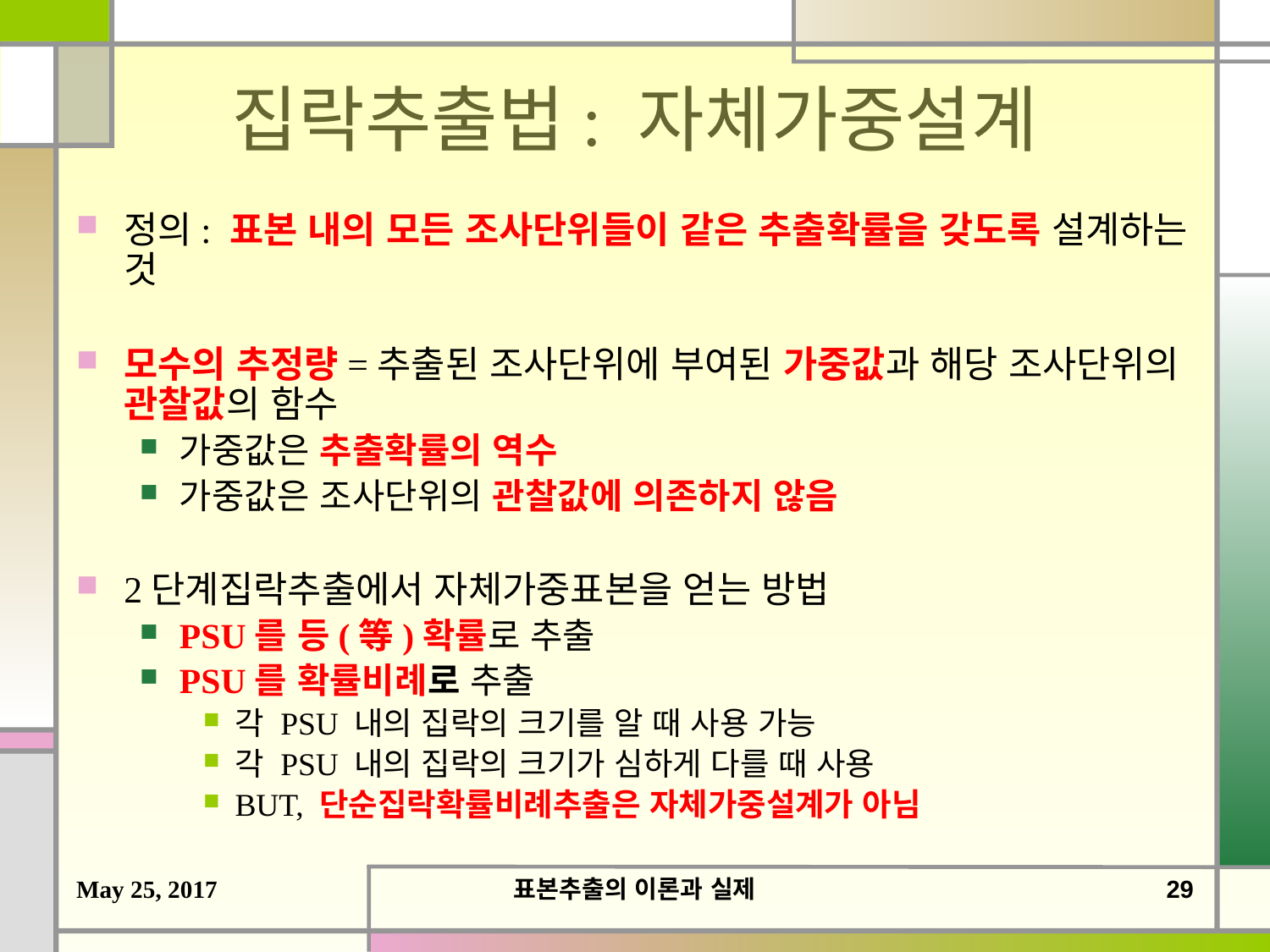

# 집락추출법: 자체가중설계
정의: 표본 내의 모든 조사단위들이 같은 추출확률을 갖도록 설계하는 것

모수의 추정량=추출된 조사단위에 부여된 가중값과 해당 조사단위의 관찰값의 함수
가중값은 추출확률의 역수
가중값은 조사단위의 관찰값에 의존하지 않음

2단계집락추출에서 자체가중표본을 얻는 방법
PSU를 등(等)확률로 추출
PSU를 확률비례로 추출
각 PSU 내의 집락의 크기를 알 때 사용 가능
각 PSU 내의 집락의 크기가 심하게 다를 때 사용
BUT, 단순집락확률비례추출은 자체가중설계가 아님
May 25, 2017
표본추출의 이론과 실제

29